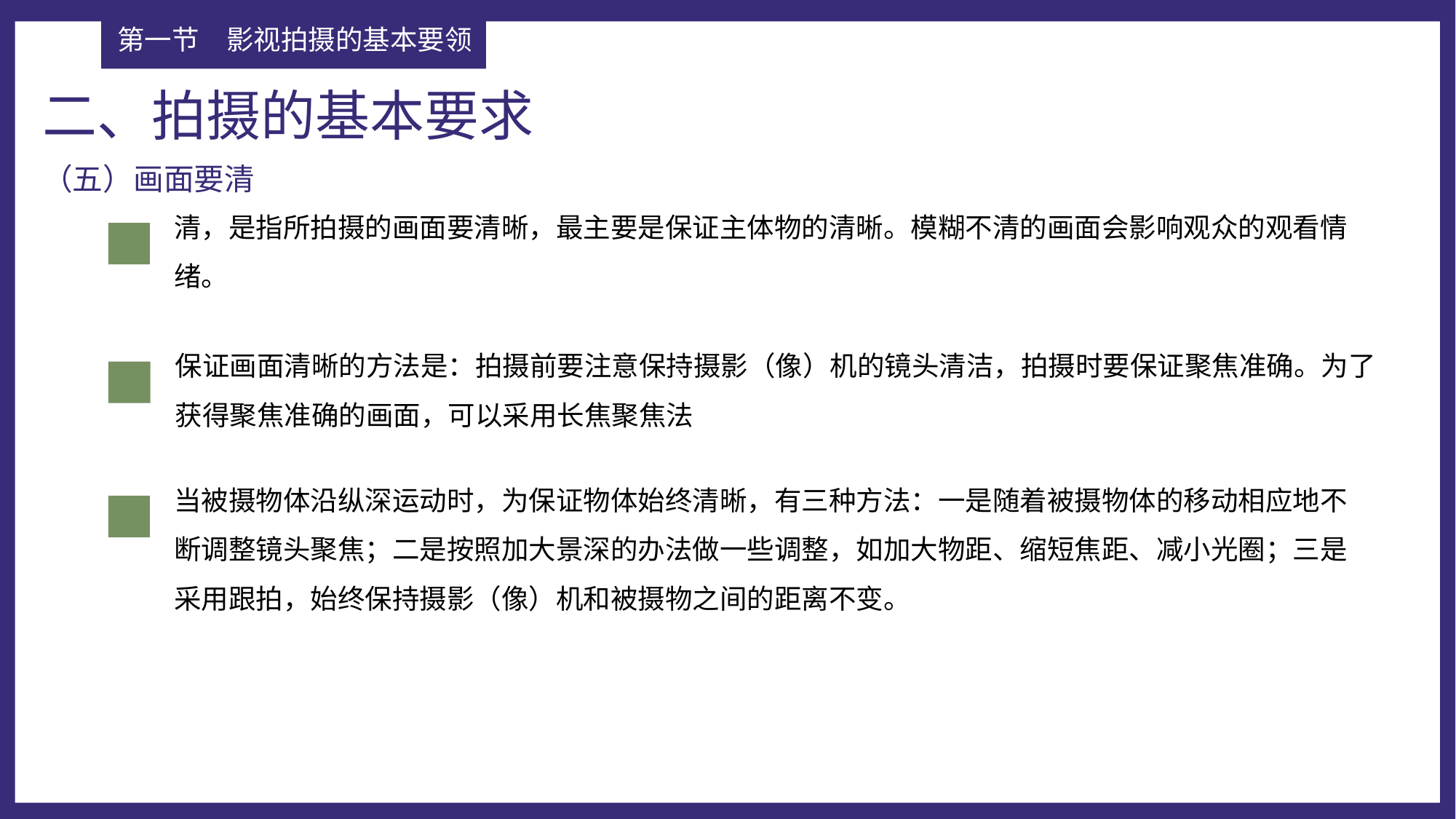

第一节	影视拍摄的基本要领
二、拍摄的基本要求
（五）画面要清
清，是指所拍摄的画面要清晰，最主要是保证主体物的清晰。模糊不清的画面会影响观众的观看情绪。

保证画面清晰的方法是：拍摄前要注意保持摄影（像）机的镜头清洁，拍摄时要保证聚焦准确。为了获得聚焦准确的画面，可以采用长焦聚焦法

当被摄物体沿纵深运动时，为保证物体始终清晰，有三种方法：一是随着被摄物体的移动相应地不断调整镜头聚焦；二是按照加大景深的办法做一些调整，如加大物距、缩短焦距、减小光圈；三是采用跟拍，始终保持摄影（像）机和被摄物之间的距离不变。